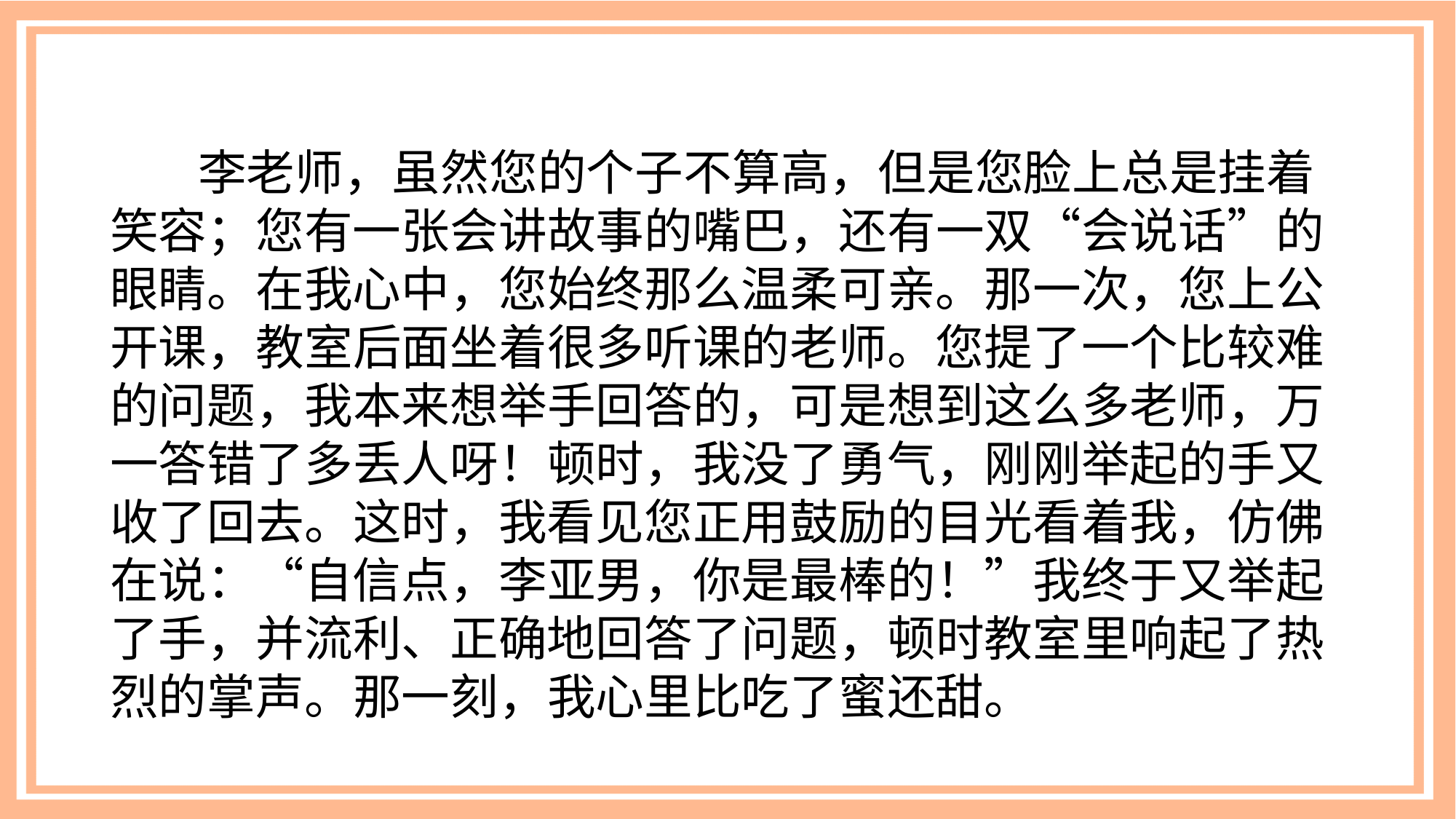

李老师，虽然您的个子不算高，但是您脸上总是挂着笑容；您有一张会讲故事的嘴巴，还有一双“会说话”的眼睛。在我心中，您始终那么温柔可亲。那一次，您上公开课，教室后面坐着很多听课的老师。您提了一个比较难的问题，我本来想举手回答的，可是想到这么多老师，万一答错了多丢人呀！顿时，我没了勇气，刚刚举起的手又收了回去。这时，我看见您正用鼓励的目光看着我，仿佛在说：“自信点，李亚男，你是最棒的！”我终于又举起了手，并流利、正确地回答了问题，顿时教室里响起了热烈的掌声。那一刻，我心里比吃了蜜还甜。